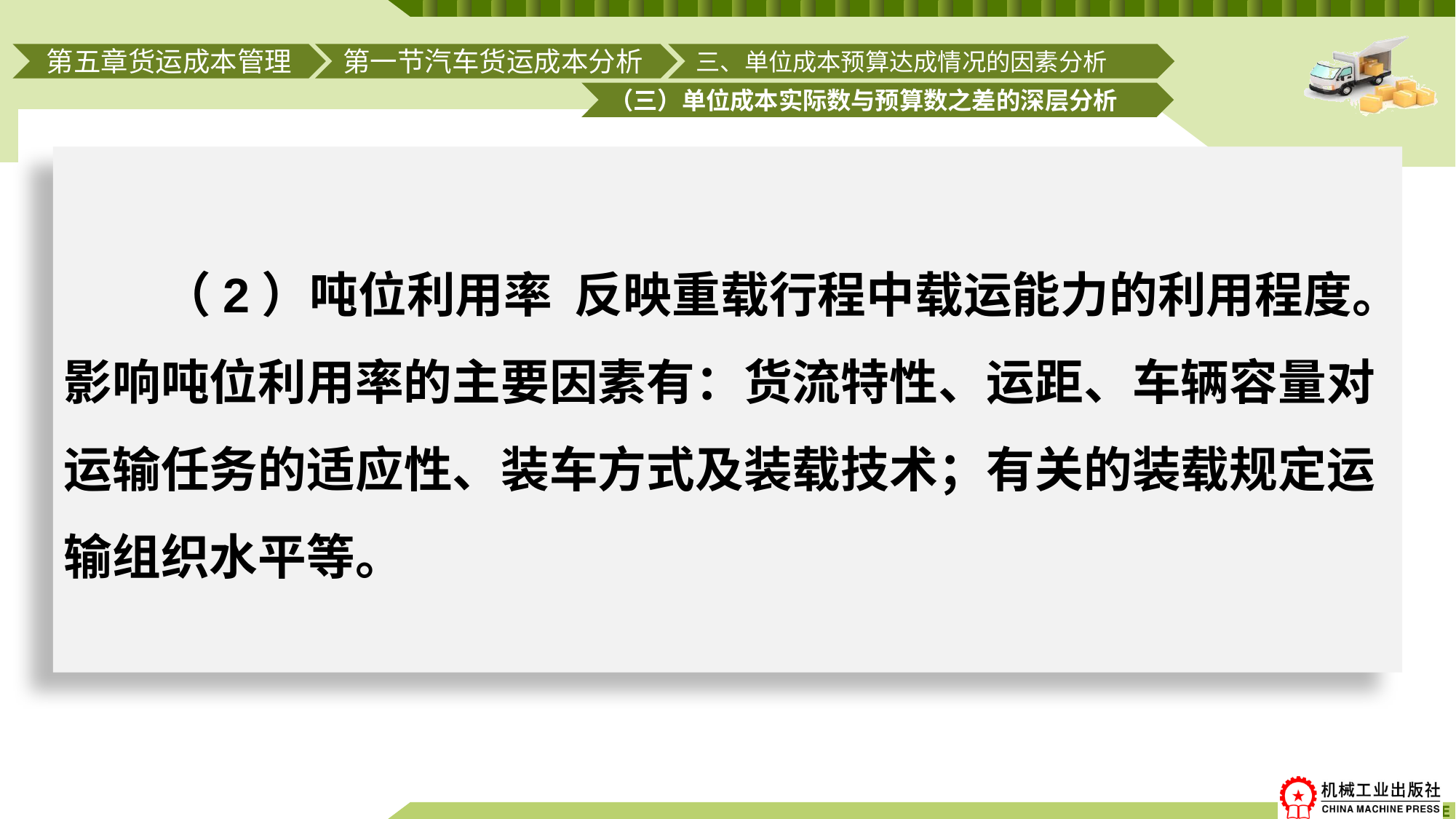

第一节汽车货运成本分析
三、单位成本预算达成情况的因素分析
第五章货运成本管理
（三）单位成本实际数与预算数之差的深层分析
# （2）吨位利用率  反映重载行程中载运能力的利用程度。影响吨位利用率的主要因素有：货流特性、运距、车辆容量对运输任务的适应性、装车方式及装载技术；有关的装载规定运输组织水平等。